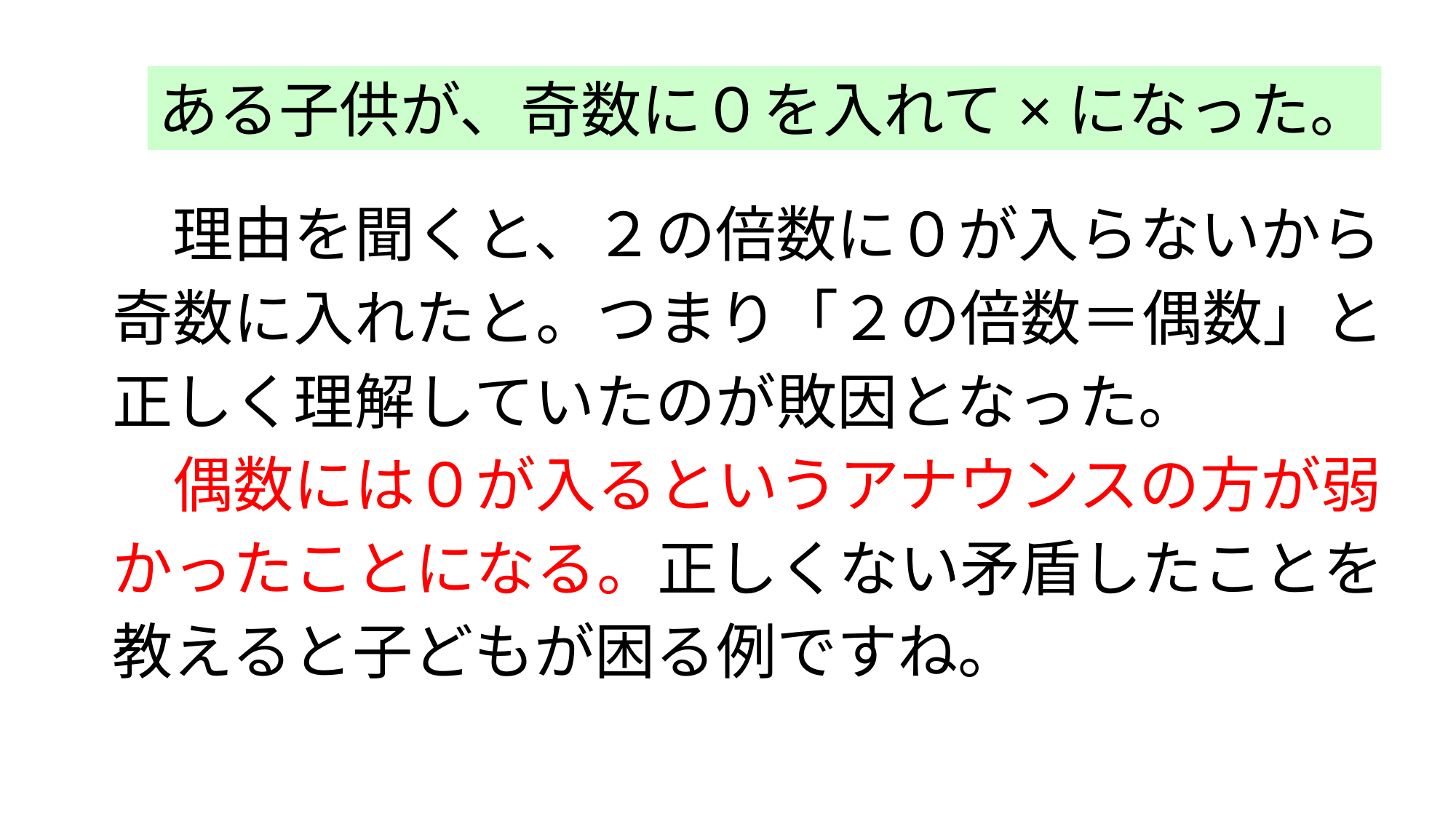

ある子供が、奇数に０を入れて×になった。
　理由を聞くと、２の倍数に０が入らないから奇数に入れたと。つまり「２の倍数＝偶数」と正しく理解していたのが敗因となった。
　偶数には０が入るというアナウンスの方が弱かったことになる。正しくない矛盾したことを教えると子どもが困る例ですね。